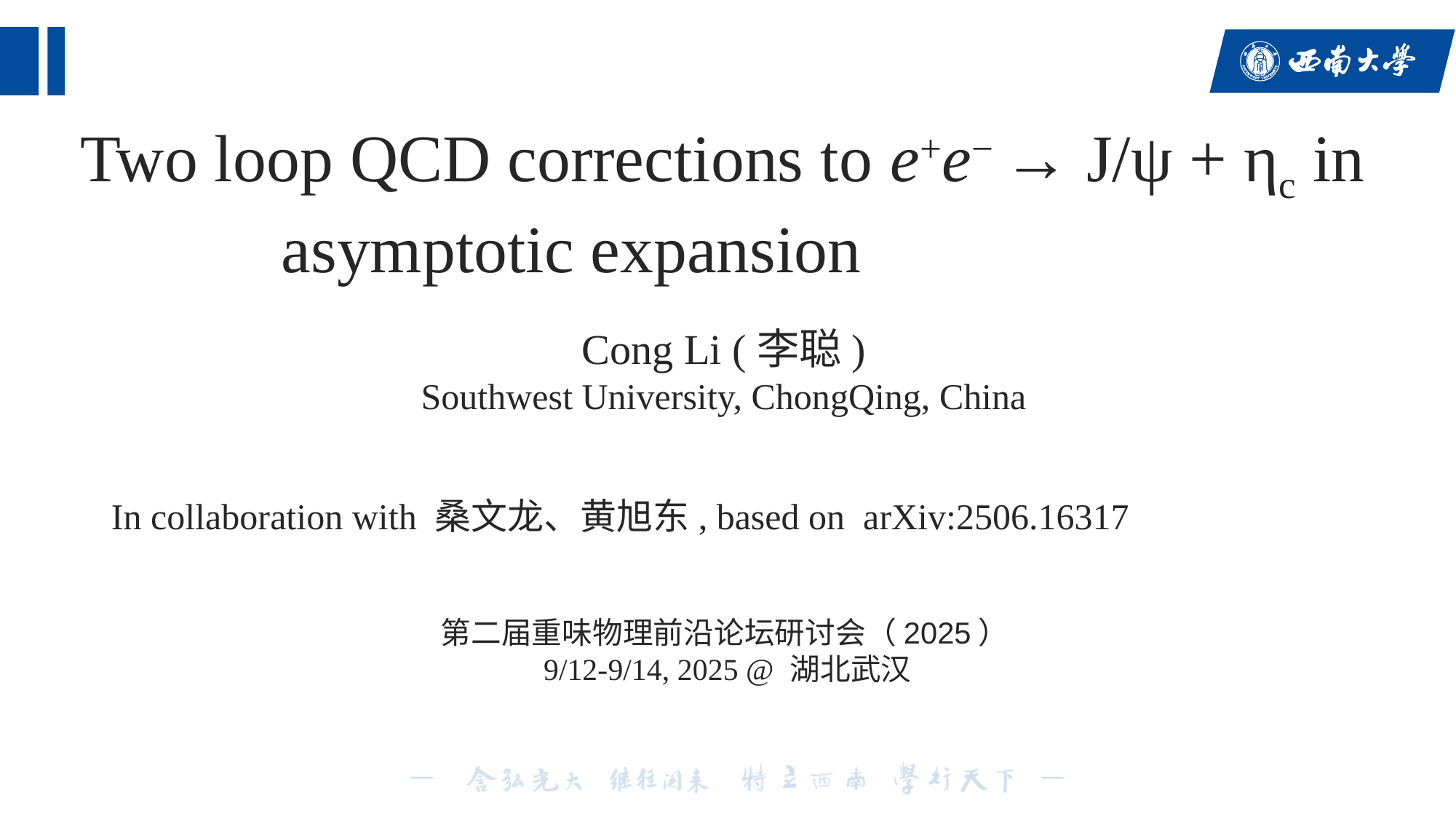

# Two loop QCD corrections to e+e− → J/ψ + ηc in asymptotic expansion
Cong Li (李聪)
Southwest University, ChongQing, China
In collaboration with 桑文龙、黄旭东, based on  arXiv:2506.16317
第二届重味物理前沿论坛研讨会（2025）
9/12-9/14, 2025 @ 湖北武汉
1